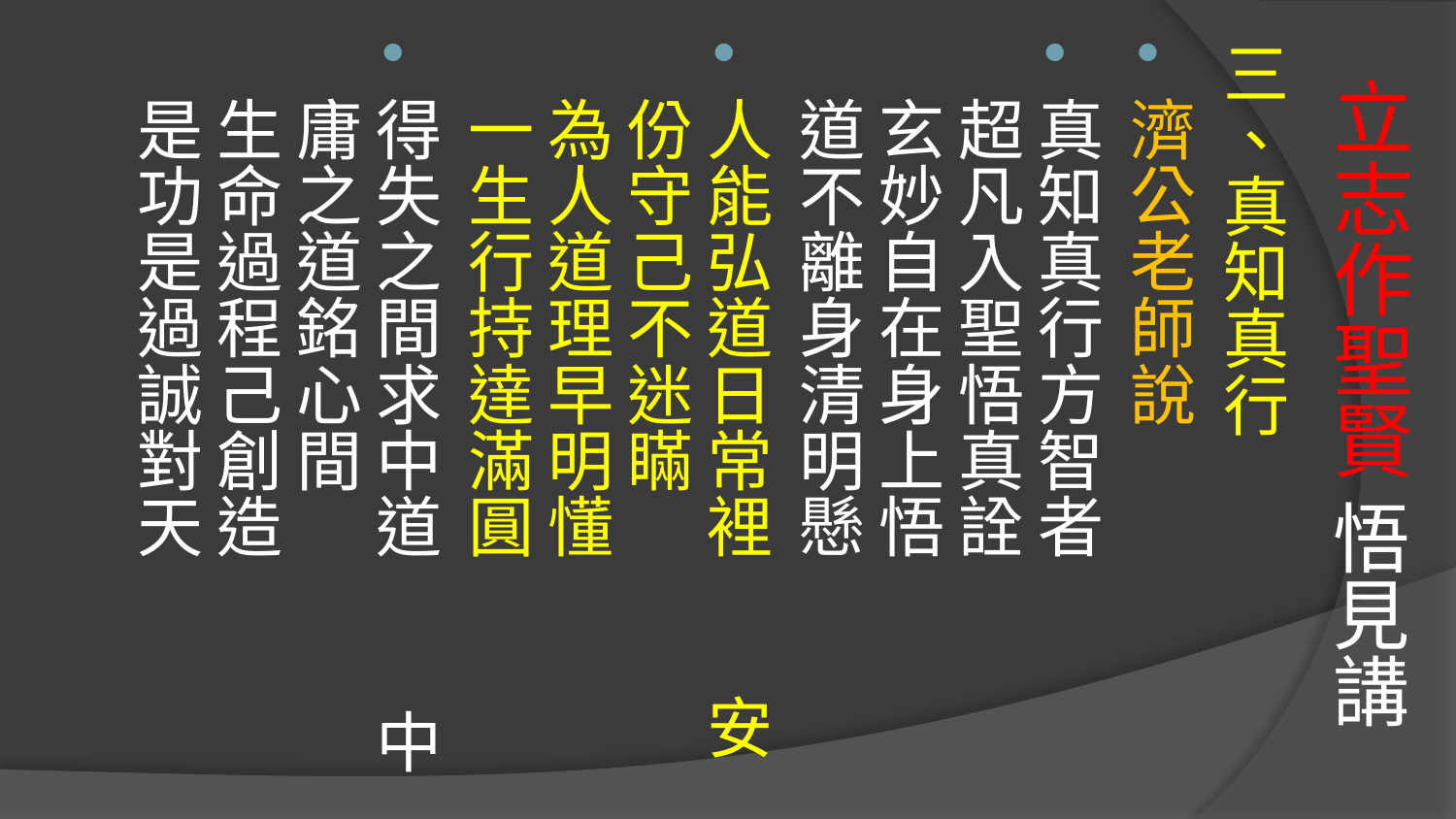

# 立志作聖賢 悟見講
三、真知真行
濟公老師說
真知真行方智者                超凡入聖悟真詮
玄妙自在身上悟              道不離身清明懸
人能弘道日常裡         安份守己不迷瞞
為人道理早明懂            一生行持達滿圓
得失之間求中道          中庸之道銘心間
生命過程己創造              是功是過誠對天